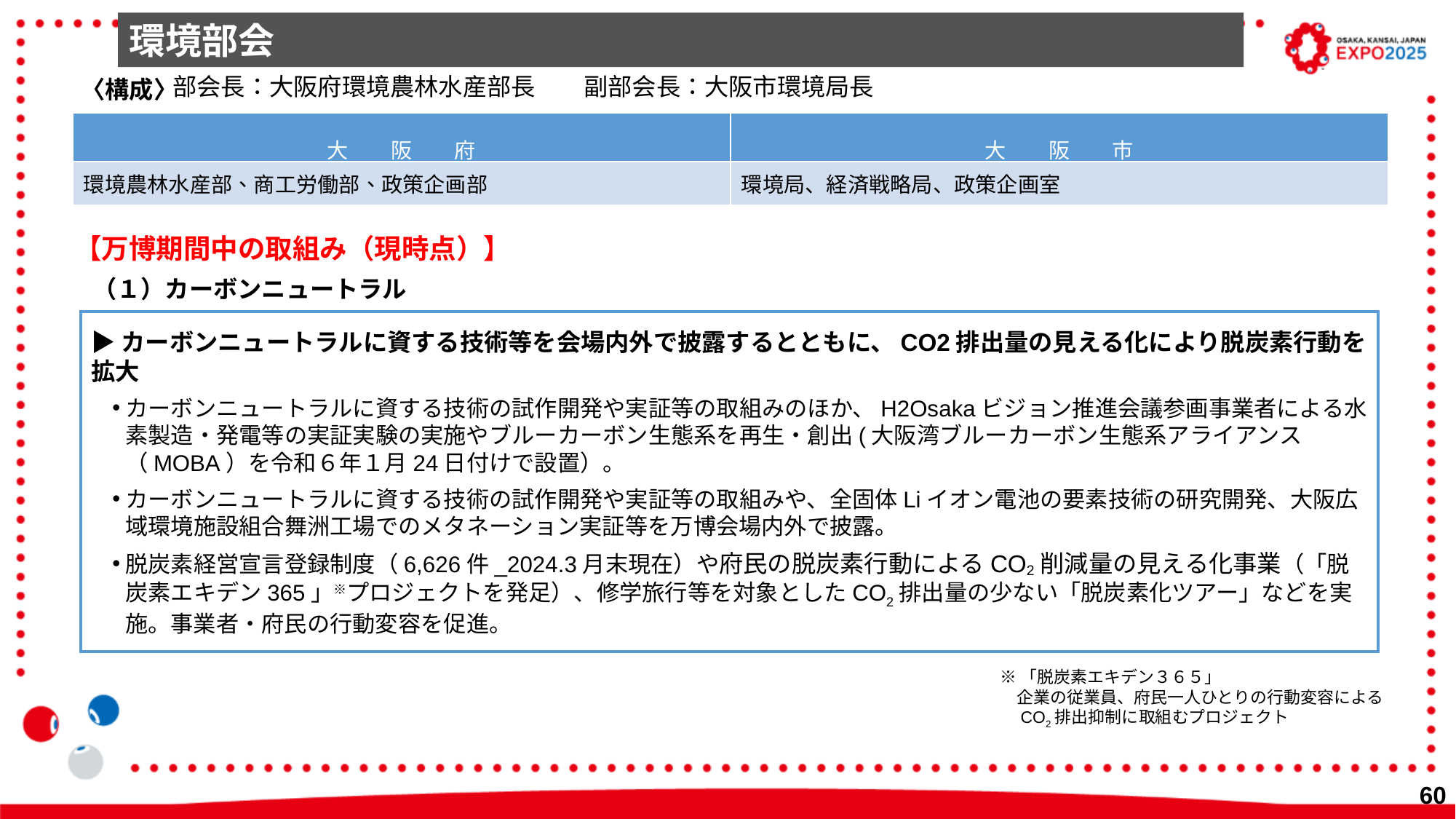

環境部会

部会長：大阪府環境農林水産部長　　副部会長：大阪市環境局長
〈構成〉
| 大　　阪　　府 | 大　　阪　　市 |
| --- | --- |
| 環境農林水産部、商工労働部、政策企画部 | 環境局、経済戦略局、政策企画室 |
【万博期間中の取組み（現時点）】
（１）カーボンニュートラル
▶カーボンニュートラルに資する技術等を会場内外で披露するとともに、CO2排出量の見える化により脱炭素行動を拡大
カーボンニュートラルに資する技術の試作開発や実証等の取組みのほか、H2Osakaビジョン推進会議参画事業者による水素製造・発電等の実証実験の実施やブルーカーボン生態系を再生・創出(大阪湾ブルーカーボン生態系アライアンス（МOBA）を令和６年１月24日付けで設置）。
カーボンニュートラルに資する技術の試作開発や実証等の取組みや、全固体Liイオン電池の要素技術の研究開発、大阪広域環境施設組合舞洲工場でのメタネーション実証等を万博会場内外で披露。
脱炭素経営宣言登録制度（6,626件_2024.3月末現在）や府民の脱炭素行動によるCO2削減量の見える化事業（「脱炭素エキデン365」※プロジェクトを発足）、修学旅行等を対象としたCO2排出量の少ない「脱炭素化ツアー」などを実施。事業者・府民の行動変容を促進。
※「脱炭素エキデン３６５」
　企業の従業員、府民一人ひとりの行動変容による
　CO2排出抑制に取組むプロジェクト
60